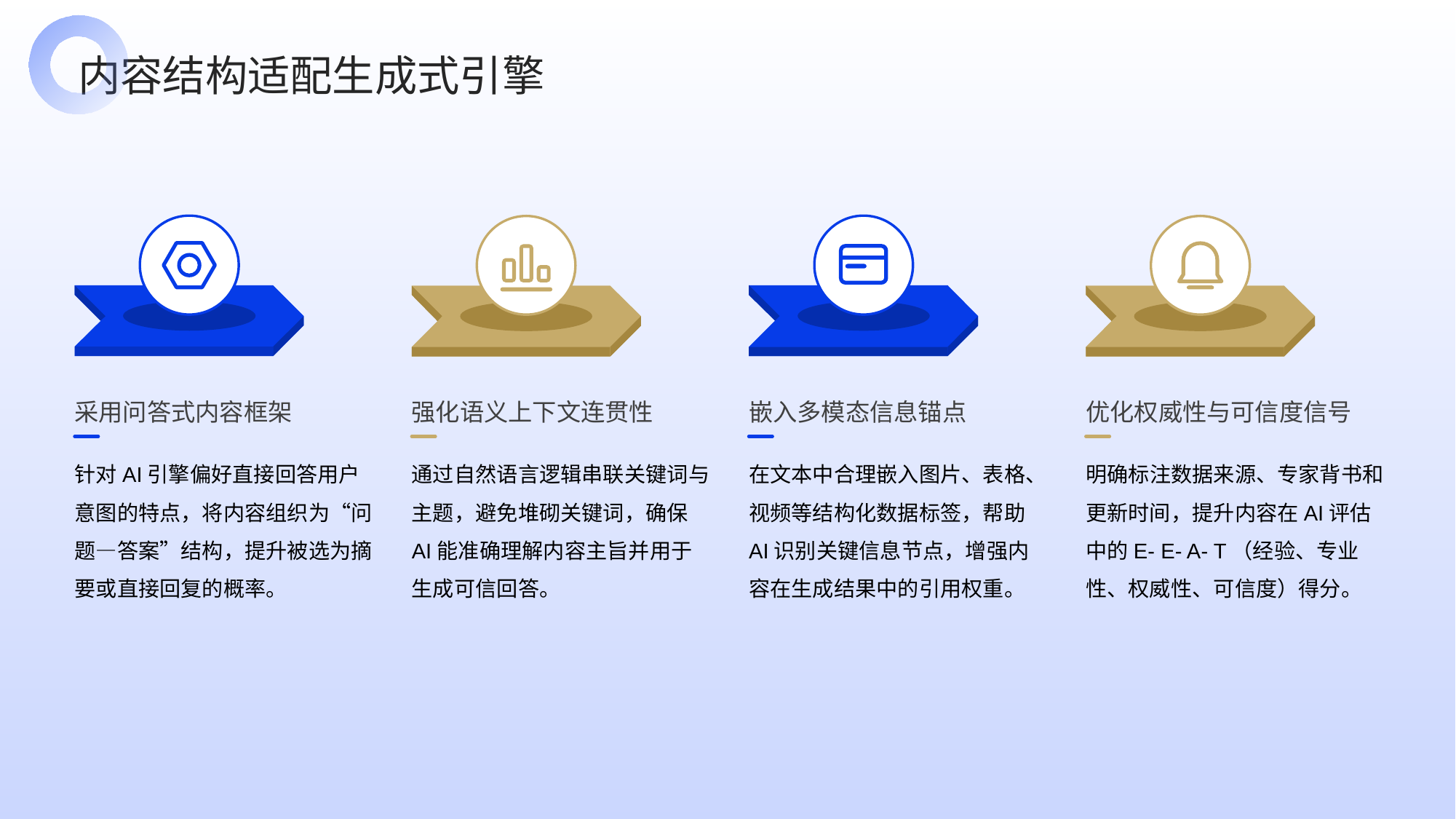

内容结构适配生成式引擎

采用问答式内容框架
强化语义上下文连贯性
嵌入多模态信息锚点
优化权威性与可信度信号
针对AI引擎偏好直接回答用户意图的特点，将内容组织为“问题—答案”结构，提升被选为摘要或直接回复的概率。
通过自然语言逻辑串联关键词与主题，避免堆砌关键词，确保AI能准确理解内容主旨并用于生成可信回答。
在文本中合理嵌入图片、表格、视频等结构化数据标签，帮助AI识别关键信息节点，增强内容在生成结果中的引用权重。
明确标注数据来源、专家背书和更新时间，提升内容在AI评估中的E- E- A- T（经验、专业性、权威性、可信度）得分。